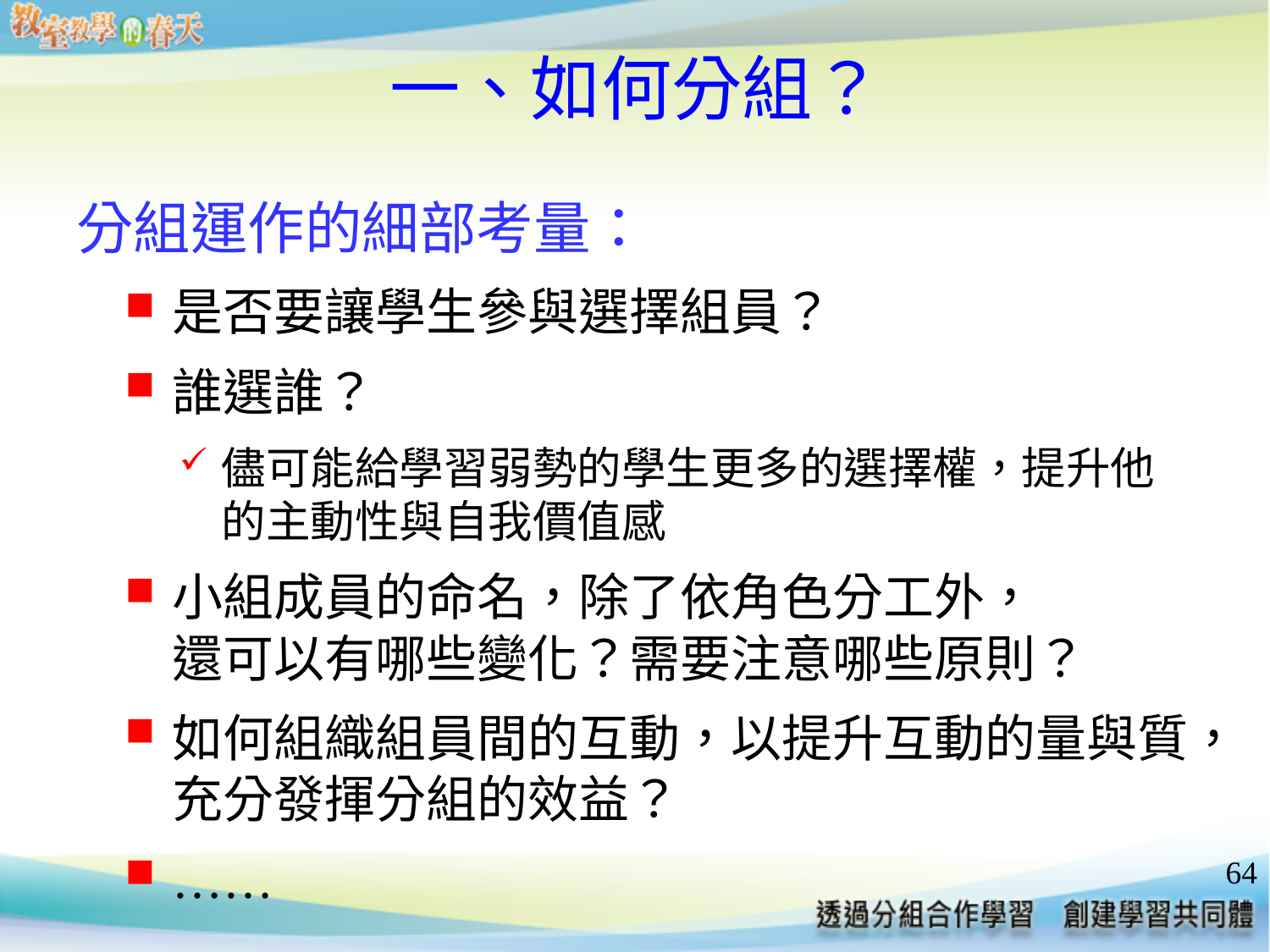

# 一、如何分組？
分組運作的細部考量：
是否要讓學生參與選擇組員？
誰選誰？
儘可能給學習弱勢的學生更多的選擇權，提升他的主動性與自我價值感
小組成員的命名，除了依角色分工外，
還可以有哪些變化？需要注意哪些原則？
如何組織組員間的互動，以提升互動的量與質，充分發揮分組的效益？
……

64